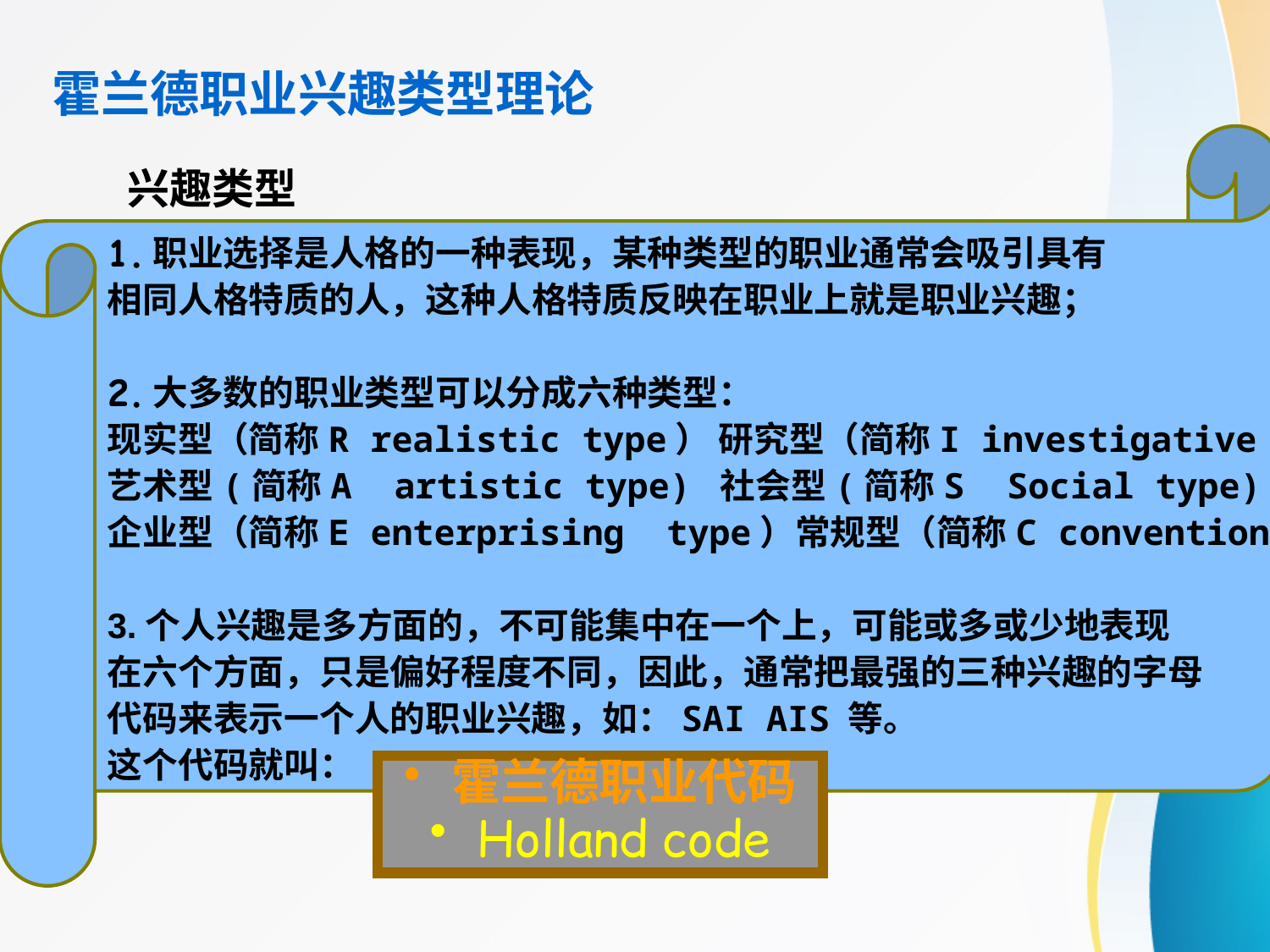

霍兰德职业兴趣类型理论
1.职业选择是人格的一种表现，某种类型的职业通常会吸引具有
相同人格特质的人，这种人格特质反映在职业上就是职业兴趣；

2.大多数的职业类型可以分成六种类型：
现实型（简称R realistic type） 研究型（简称I investigative type)
艺术型(简称A  artistic type) 社会型(简称S  Social type)
企业型（简称E enterprising  type）常规型（简称C conventional  type）

3.个人兴趣是多方面的，不可能集中在一个上，可能或多或少地表现
在六个方面，只是偏好程度不同，因此，通常把最强的三种兴趣的字母
代码来表示一个人的职业兴趣，如：SAI AIS 等。
这个代码就叫：
# 兴趣类型
霍兰德职业代码
Holland code